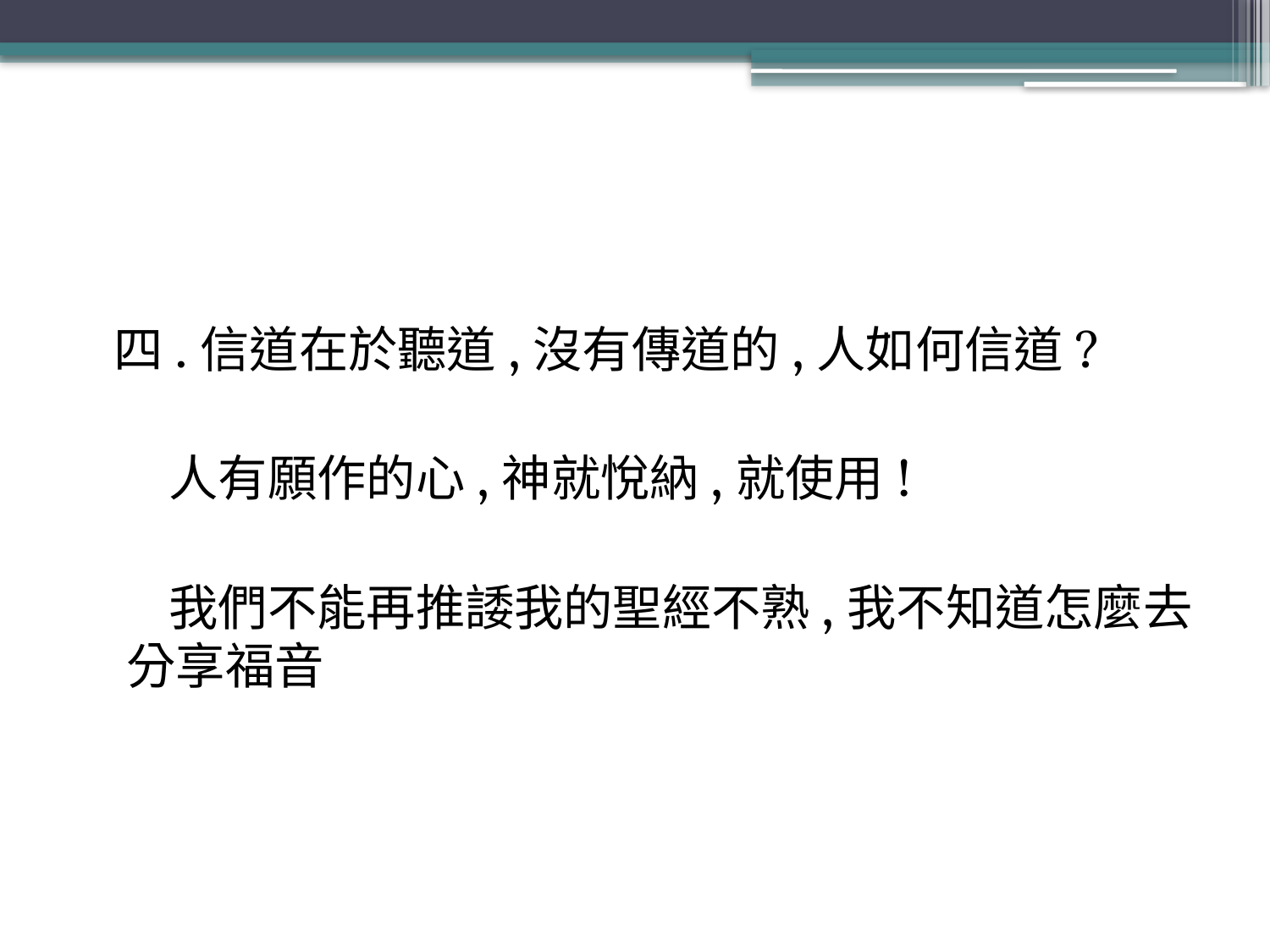

#
 四.信道在於聽道,沒有傳道的,人如何信道?

      人有願作的心,神就悅納,就使用!

      我們不能再推諉我的聖經不熟,我不知道怎麼去分享福音